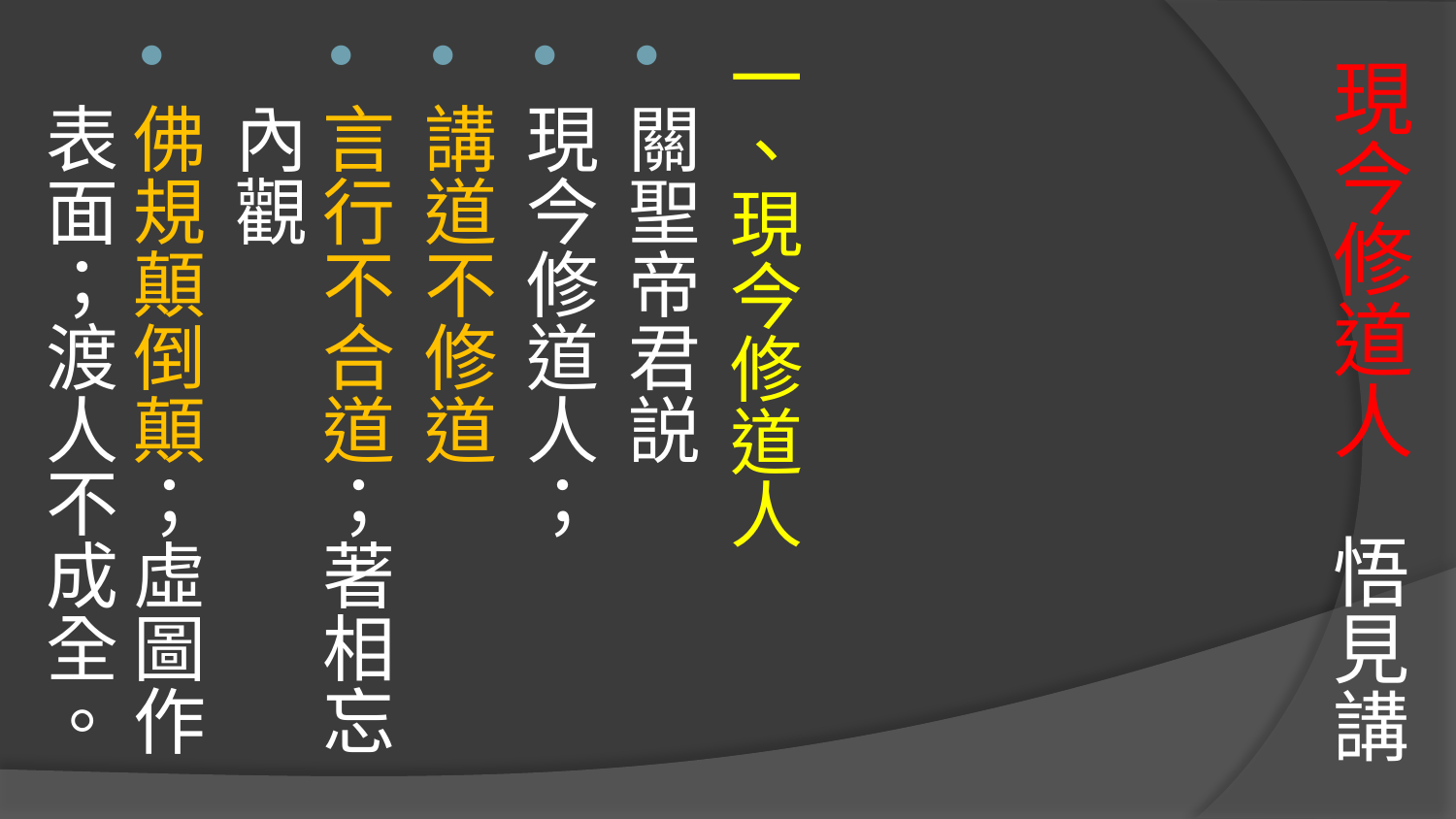

一、現今修道人
關聖帝君説
現今修道人；
講道不修道
言行不合道；著相忘內觀
佛規顛倒顛；虛圖作表面；渡人不成全。
# 現今修道人    悟見講